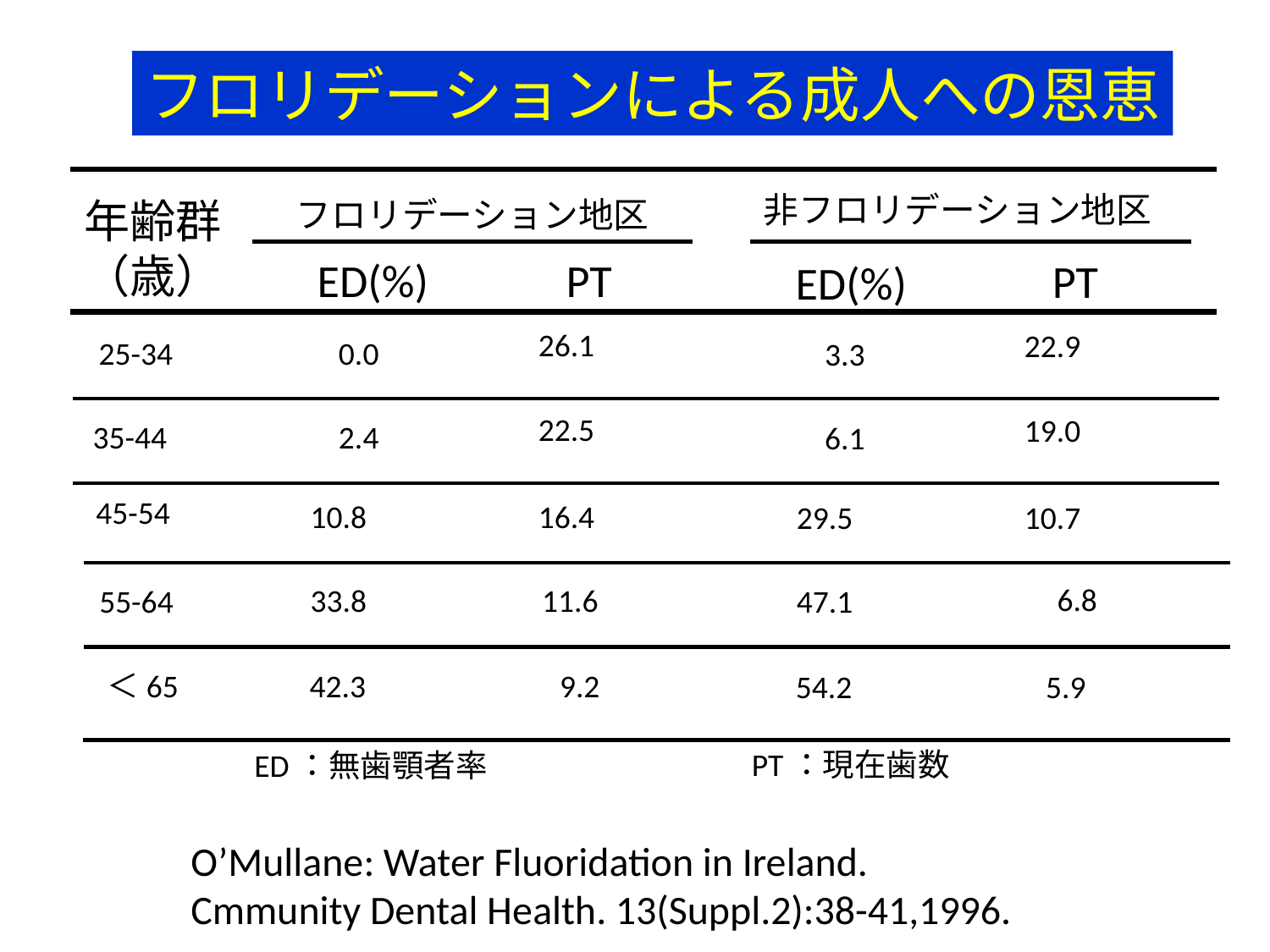

フロリデーションによる成人への恩恵
非フロリデーション地区
年齢群
（歳）
フロリデーション地区
ED(%)
PT
PT
ED(%)
26.1
22.9
25-34
0.0
3.3
22.5
19.0
35-44
2.4
6.1
45-54
10.8
16.4
29.5
10.7
6.8
33.8
11.6
55-64
47.1
＜65
42.3
 9.2
54.2
 5.9
PT：現在歯数
ED：無歯顎者率
O’Mullane: Water Fluoridation in Ireland.
Cmmunity Dental Health. 13(Suppl.2):38-41,1996.